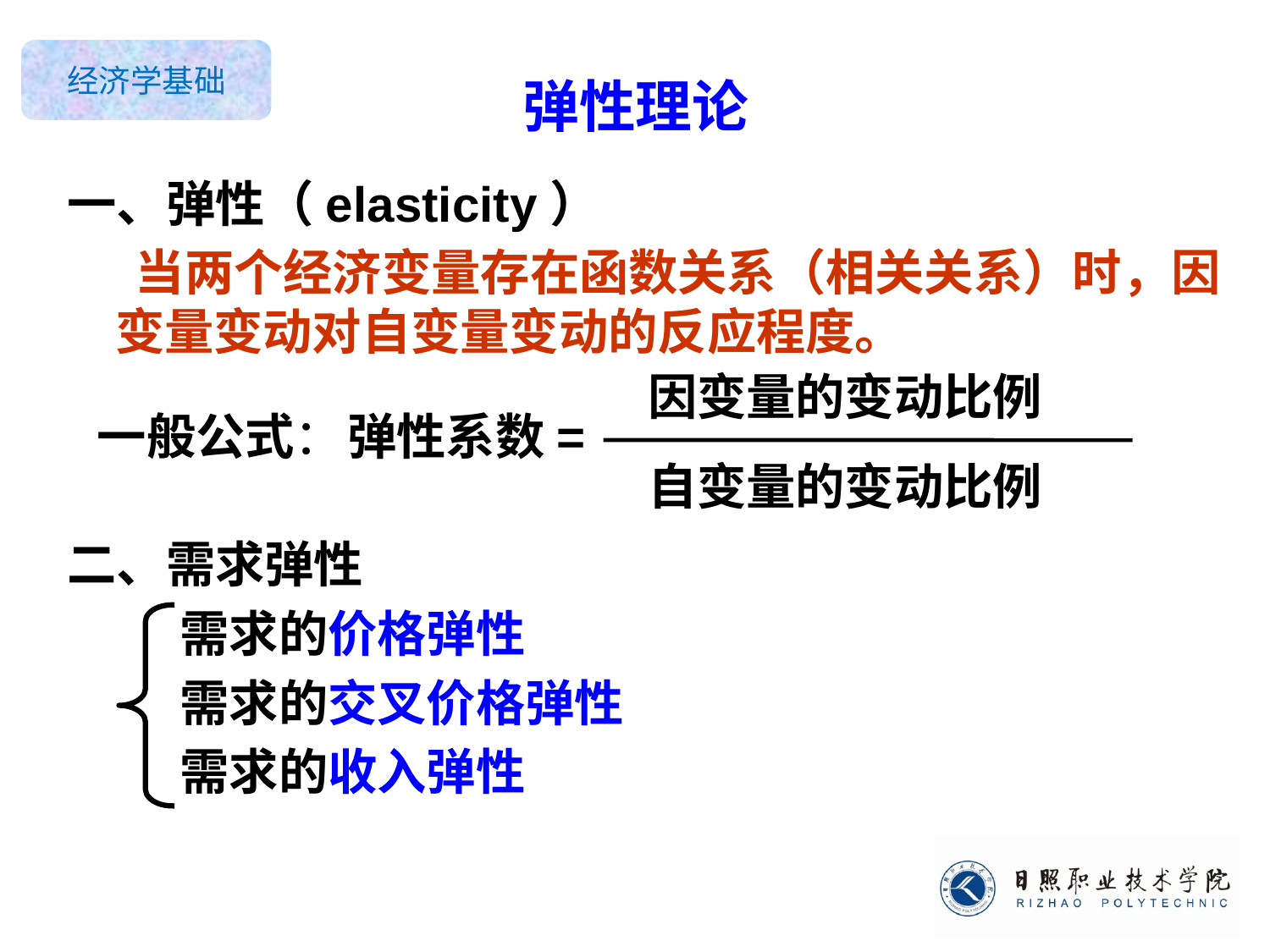

# 弹性理论
一、弹性（elasticity）
     当两个经济变量存在函数关系（相关关系）时，因变量变动对自变量变动的反应程度。
因变量的变动比例
一般公式：
弹性系数=

自变量的变动比例
二、需求弹性
         需求的价格弹性
         需求的交叉价格弹性
         需求的收入弹性